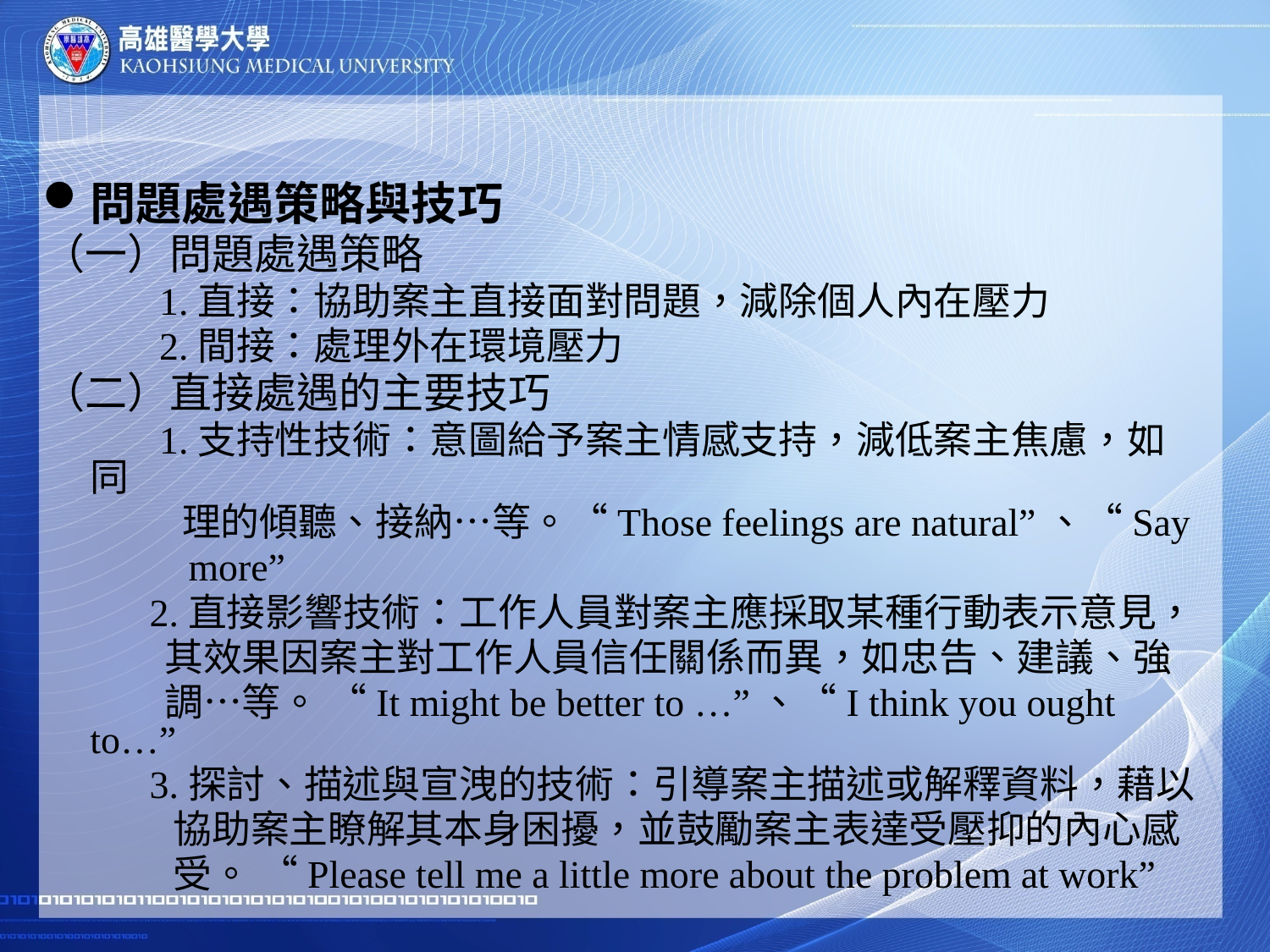

#
問題處遇策略與技巧
（一）問題處遇策略
            1.直接：協助案主直接面對問題，減除個人內在壓力
            2.間接：處理外在環境壓力
（二）直接處遇的主要技巧
            1.支持性技術：意圖給予案主情感支持，減低案主焦慮，如同
               理的傾聽、接納…等。“Those feelings are natural”、“Say
               more”
           2.直接影響技術：工作人員對案主應採取某種行動表示意見，
             其效果因案主對工作人員信任關係而異，如忠告、建議、強
             調…等。 “It might be better to …”、“I think you ought to…”
           3.探討、描述與宣洩的技術：引導案主描述或解釋資料，藉以
              協助案主瞭解其本身困擾，並鼓勵案主表達受壓抑的內心感
              受。 “Please tell me a little more about the problem at work”